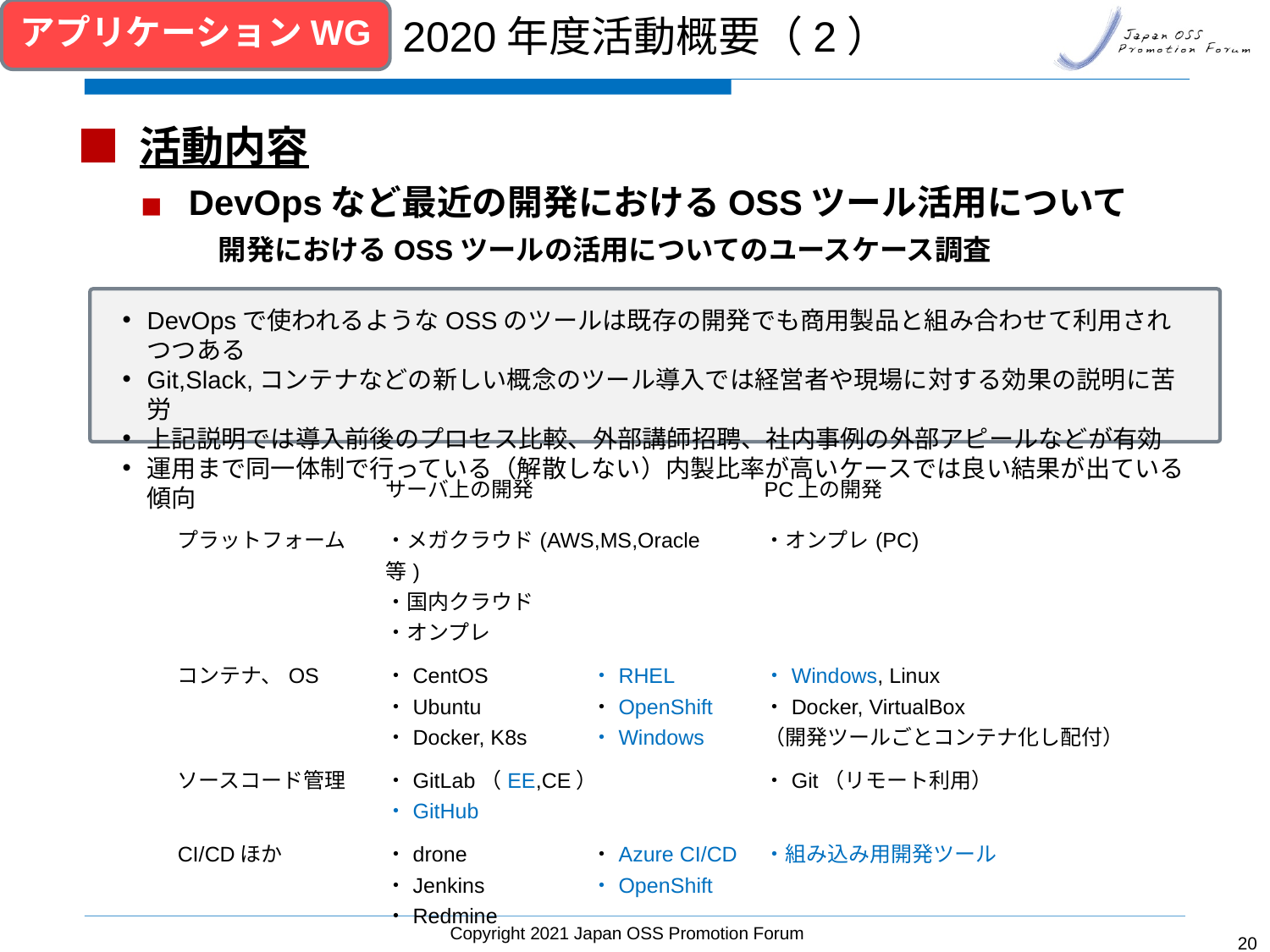

アプリケーションWG
2020年度活動概要（2）
■ 活動内容
DevOpsなど最近の開発におけるOSSツール活用について
　開発におけるOSSツールの活用についてのユースケース調査

DevOpsで使われるようなOSSのツールは既存の開発でも商用製品と組み合わせて利用されつつある
Git,Slack,コンテナなどの新しい概念のツール導入では経営者や現場に対する効果の説明に苦労
上記説明では導入前後のプロセス比較、外部講師招聘、社内事例の外部アピールなどが有効
運用まで同一体制で行っている（解散しない）内製比率が高いケースでは良い結果が出ている傾向
|  | サーバ上の開発 |  | PC上の開発 |
| --- | --- | --- | --- |
| プラットフォーム | ・メガクラウド(AWS,MS,Oracle等) ・国内クラウド ・オンプレ |  | ・オンプレ(PC) |
| コンテナ、OS | ・CentOS ・Ubuntu ・Docker, K8s | ・RHEL ・OpenShift ・Windows | ・Windows, Linux ・Docker, VirtualBox （開発ツールごとコンテナ化し配付） |
| ソースコード管理 | ・GitLab（EE,CE） ・GitHub |  | ・Git（リモート利用） |
| CI/CDほか | ・drone ・Jenkins ・Redmine | ・Azure CI/CD ・OpenShift | ・組み込み用開発ツール |
Copyright 2021 Japan OSS Promotion Forum
20